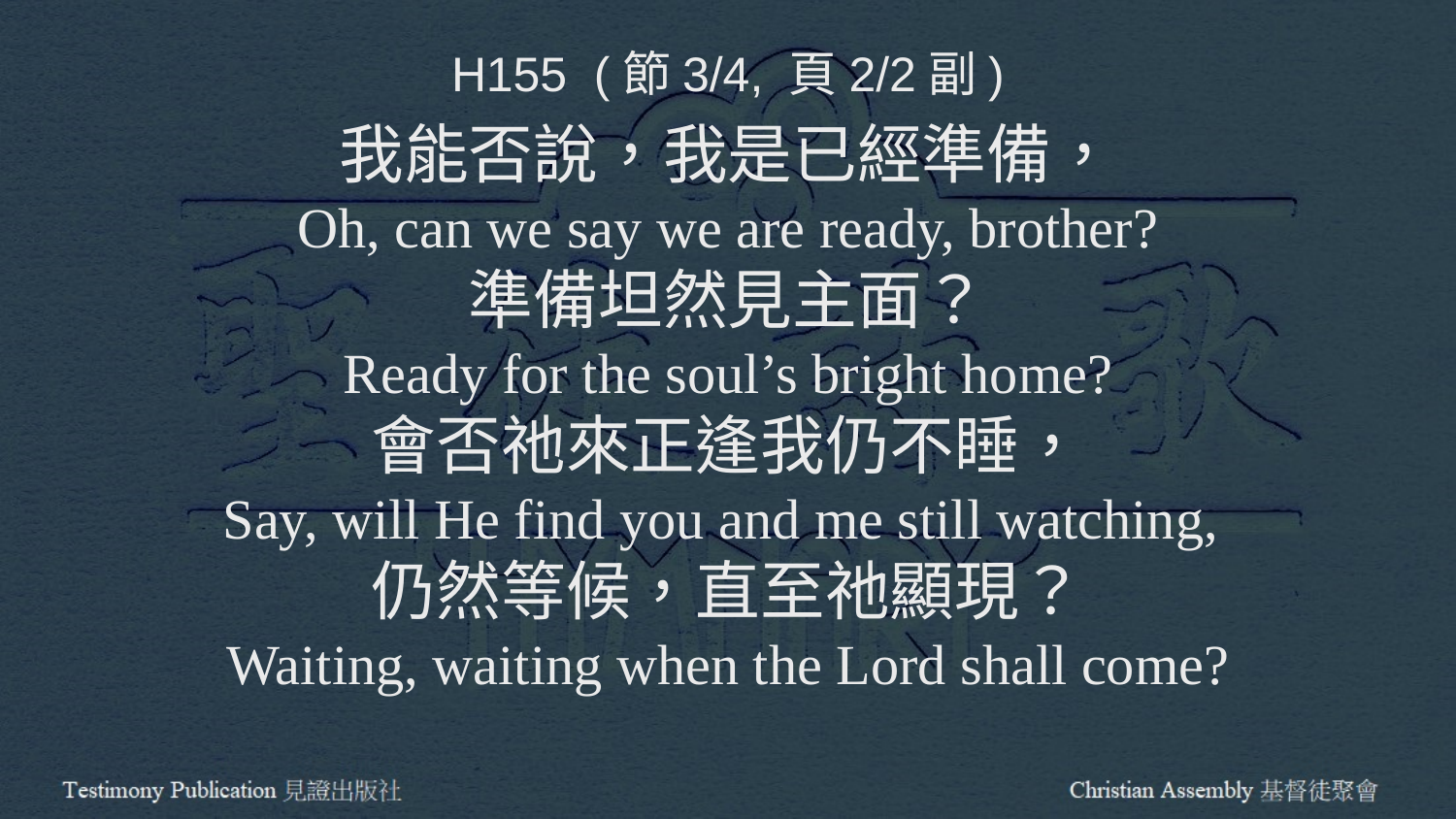

H155  (節3/4, 頁2/2副)
我能否說，我是已經準備，
Oh, can we say we are ready, brother?
準備坦然見主面？
Ready for the soul’s bright home?
會否祂來正逢我仍不睡，
Say, will He find you and me still watching,
仍然等候，直至祂顯現？
Waiting, waiting when the Lord shall come?